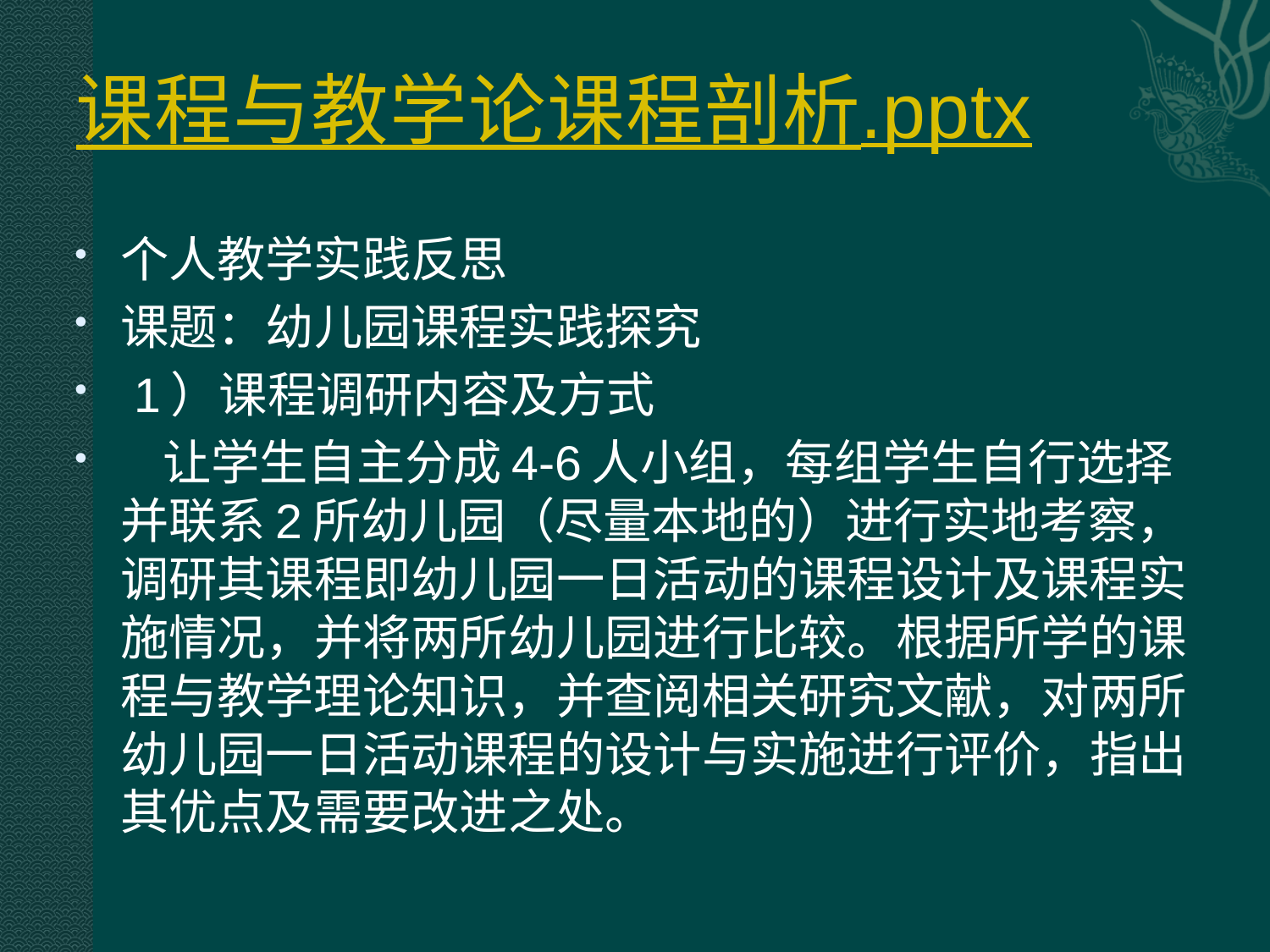

# 课程与教学论课程剖析.pptx
个人教学实践反思
课题：幼儿园课程实践探究
 1）课程调研内容及方式
   让学生自主分成4-6人小组，每组学生自行选择并联系2所幼儿园（尽量本地的）进行实地考察，调研其课程即幼儿园一日活动的课程设计及课程实施情况，并将两所幼儿园进行比较。根据所学的课程与教学理论知识，并查阅相关研究文献，对两所幼儿园一日活动课程的设计与实施进行评价，指出其优点及需要改进之处。